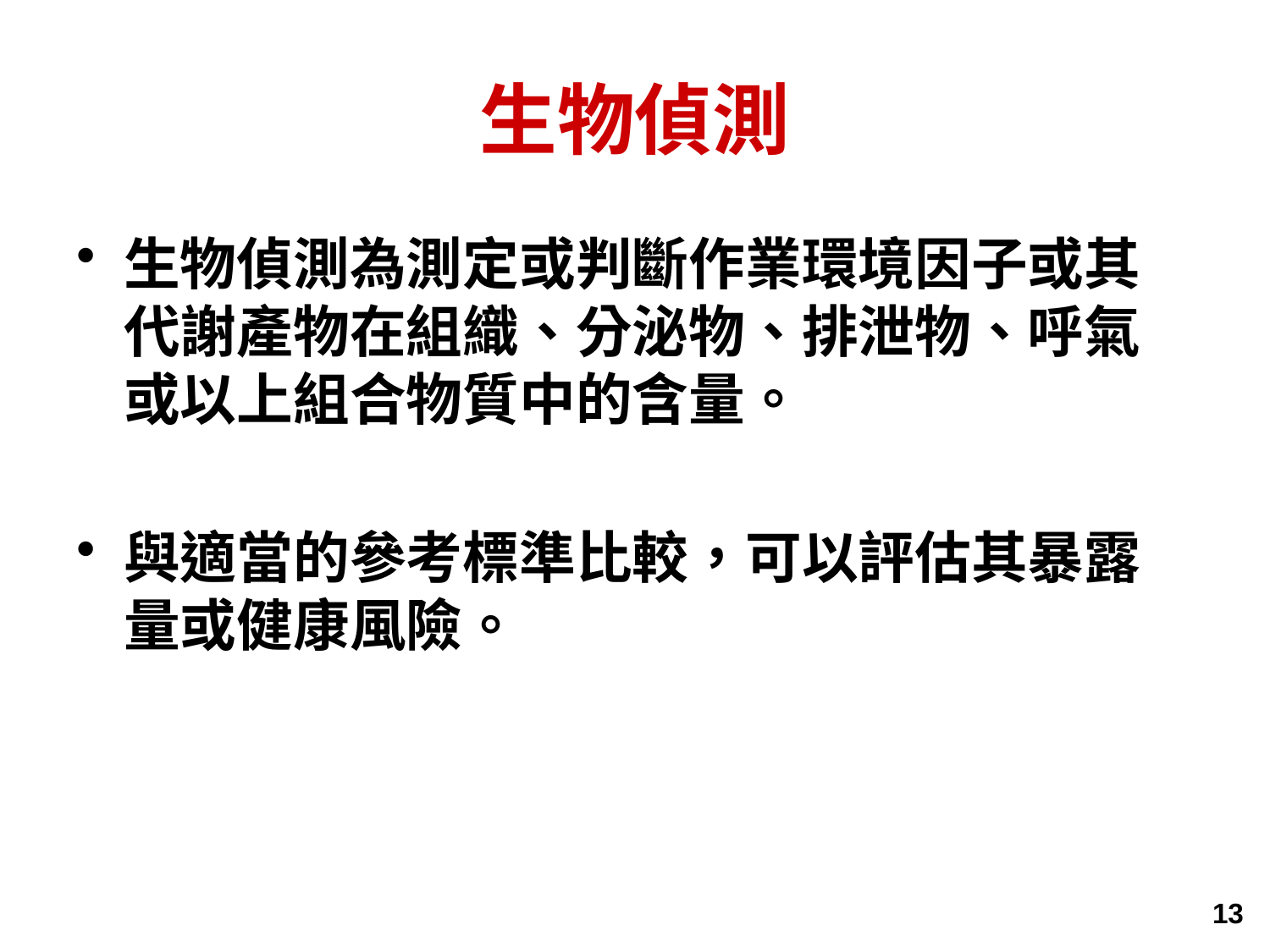

# 生物偵測
生物偵測為測定或判斷作業環境因子或其代謝產物在組織、分泌物、排泄物、呼氣或以上組合物質中的含量。

與適當的參考標準比較，可以評估其暴露量或健康風險。
13